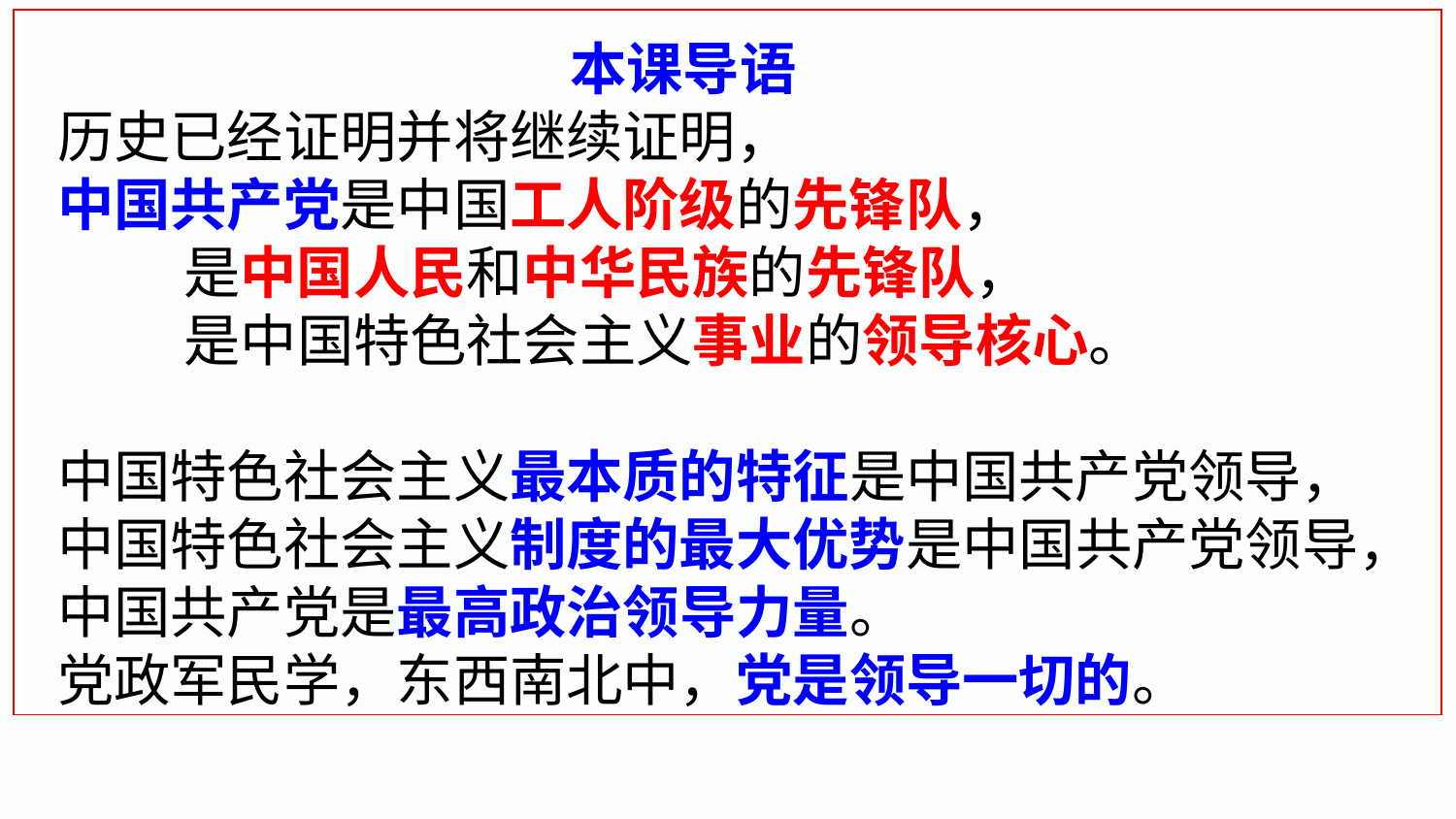

本课导语
  历史已经证明并将继续证明，
  中国共产党是中国工人阶级的先锋队，
            是中国人民和中华民族的先锋队，
            是中国特色社会主义事业的领导核心。

  中国特色社会主义最本质的特征是中国共产党领导，
  中国特色社会主义制度的最大优势是中国共产党领导，
  中国共产党是最高政治领导力量。
  党政军民学，东西南北中，党是领导一切的。